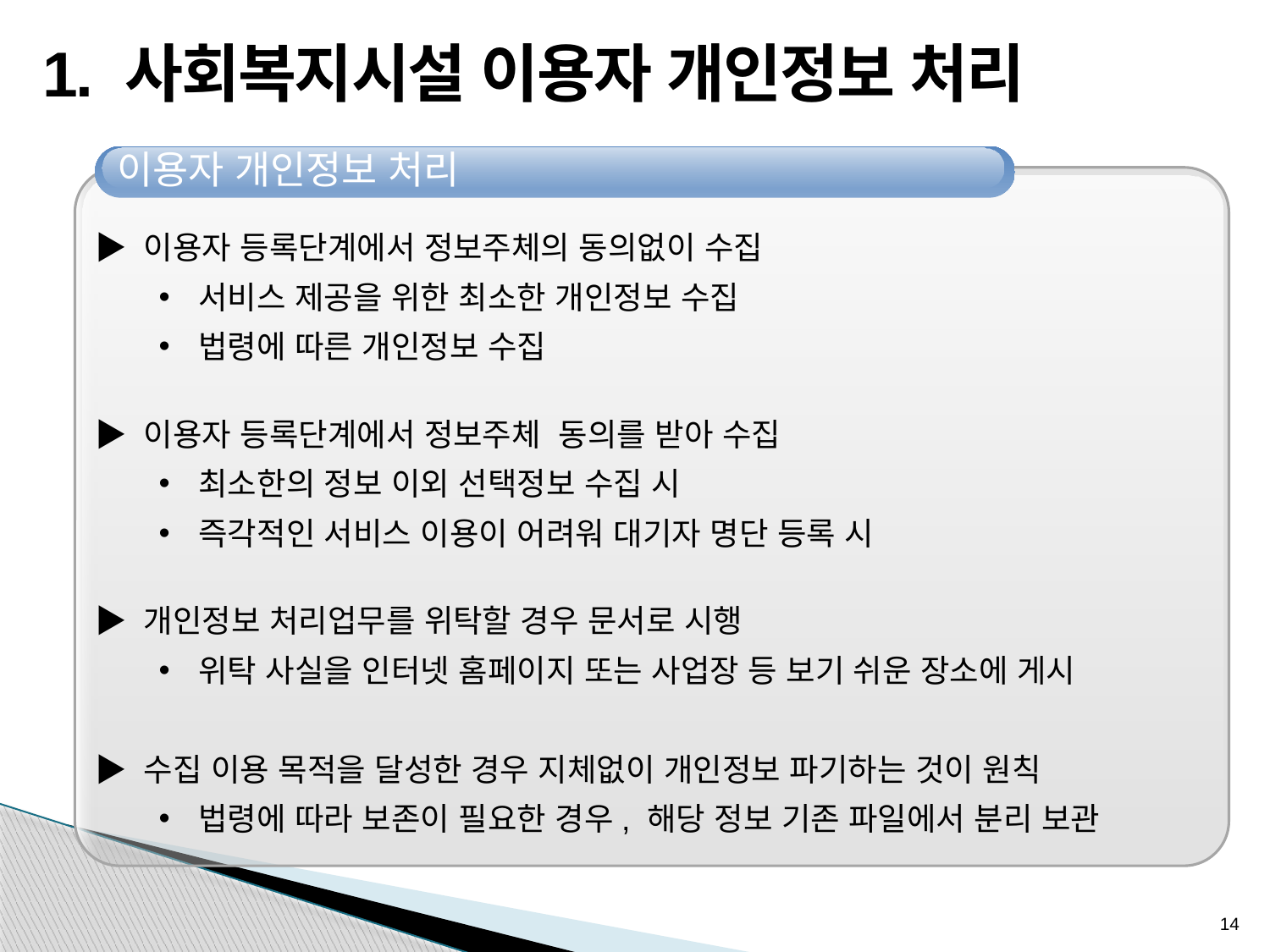

# 1. 사회복지시설 이용자 개인정보 처리

이용자 개인정보 처리
공공부문

▶ 이용자 등록단계에서 정보주체의 동의없이 수집
서비스 제공을 위한 최소한 개인정보 수집
법령에 따른 개인정보 수집

▶ 이용자 등록단계에서 정보주체  동의를 받아 수집
최소한의 정보 이외 선택정보 수집 시
즉각적인 서비스 이용이 어려워 대기자 명단 등록 시

▶ 개인정보 처리업무를 위탁할 경우 문서로 시행
위탁 사실을 인터넷 홈페이지 또는 사업장 등 보기 쉬운 장소에 게시

▶ 수집 이용 목적을 달성한 경우 지체없이 개인정보 파기하는 것이 원칙
법령에 따라 보존이 필요한 경우, 해당 정보 기존 파일에서 분리 보관

14